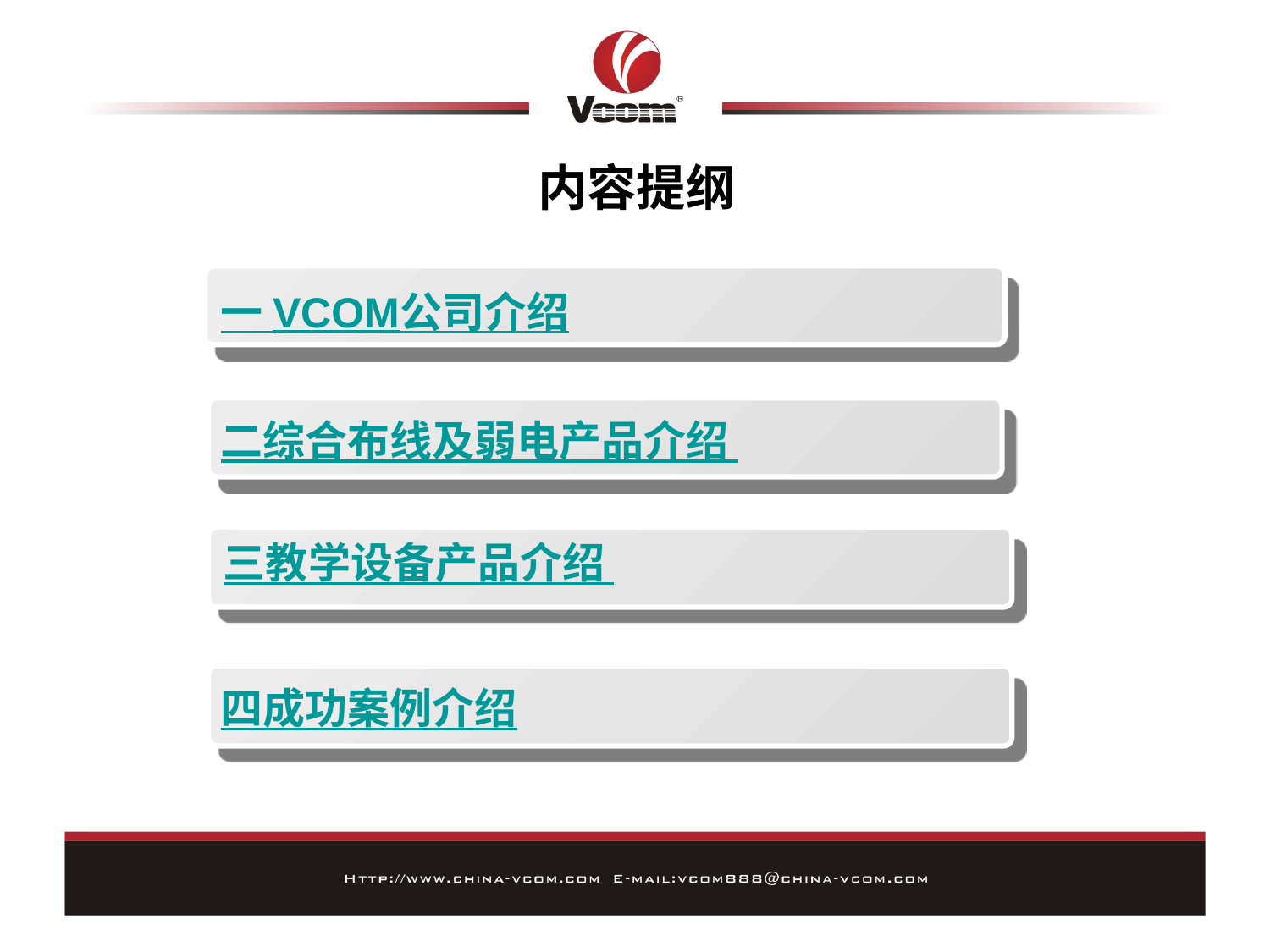

# 内容提纲

一 VCOM公司介绍

二综合布线及弱电产品介绍
三教学设备产品介绍

四成功案例介绍